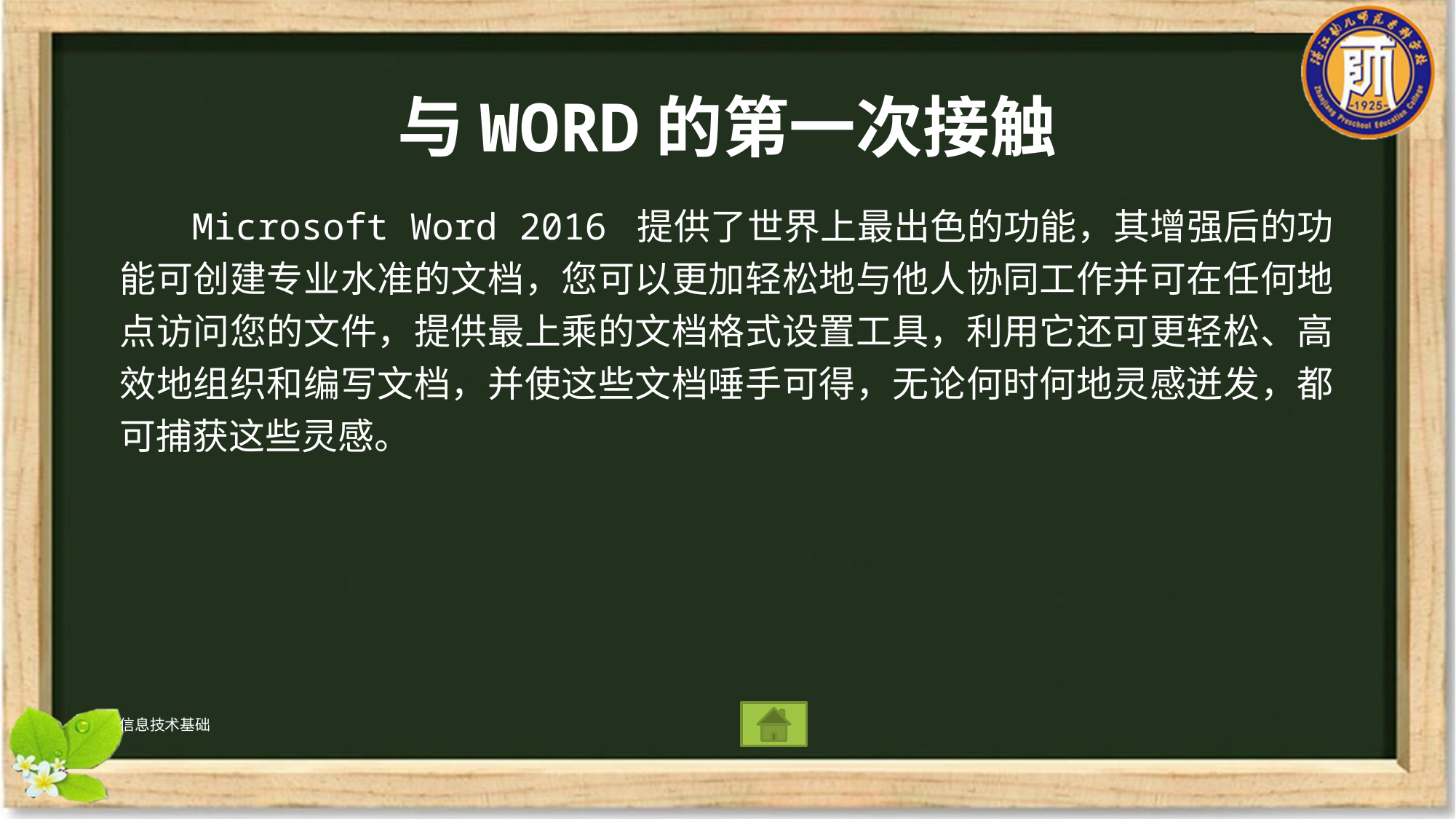

# 与WORD的第一次接触
Microsoft Word 2016 提供了世界上最出色的功能，其增强后的功能可创建专业水准的文档，您可以更加轻松地与他人协同工作并可在任何地点访问您的文件，提供最上乘的文档格式设置工具，利用它还可更轻松、高效地组织和编写文档，并使这些文档唾手可得，无论何时何地灵感迸发，都可捕获这些灵感。

信息技术基础